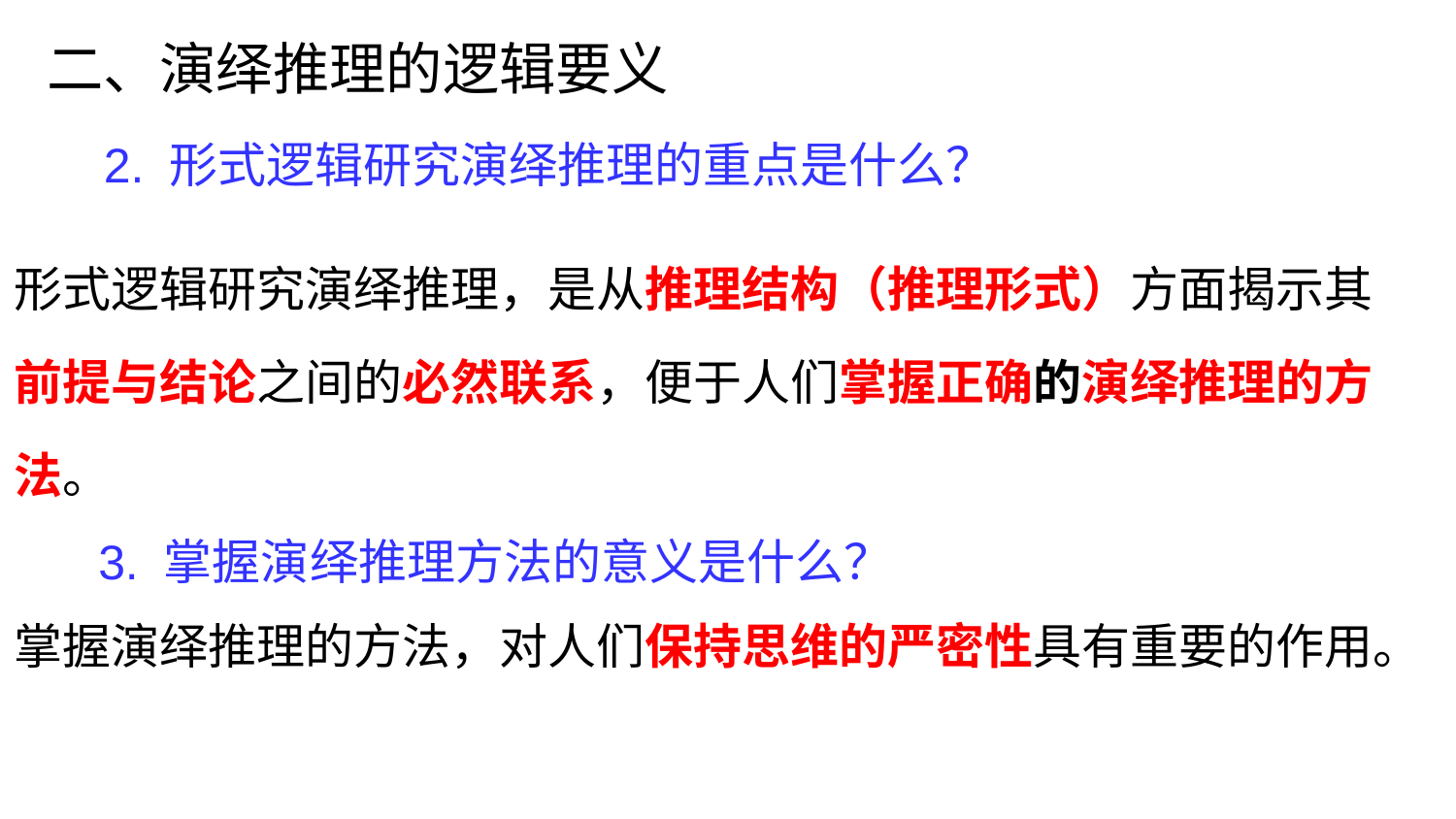

二、演绎推理的逻辑要义
2. 形式逻辑研究演绎推理的重点是什么？
形式逻辑研究演绎推理，是从推理结构（推理形式）方面揭示其前提与结论之间的必然联系，便于人们掌握正确的演绎推理的方法。
3. 掌握演绎推理方法的意义是什么？
掌握演绎推理的方法，对人们保持思维的严密性具有重要的作用。